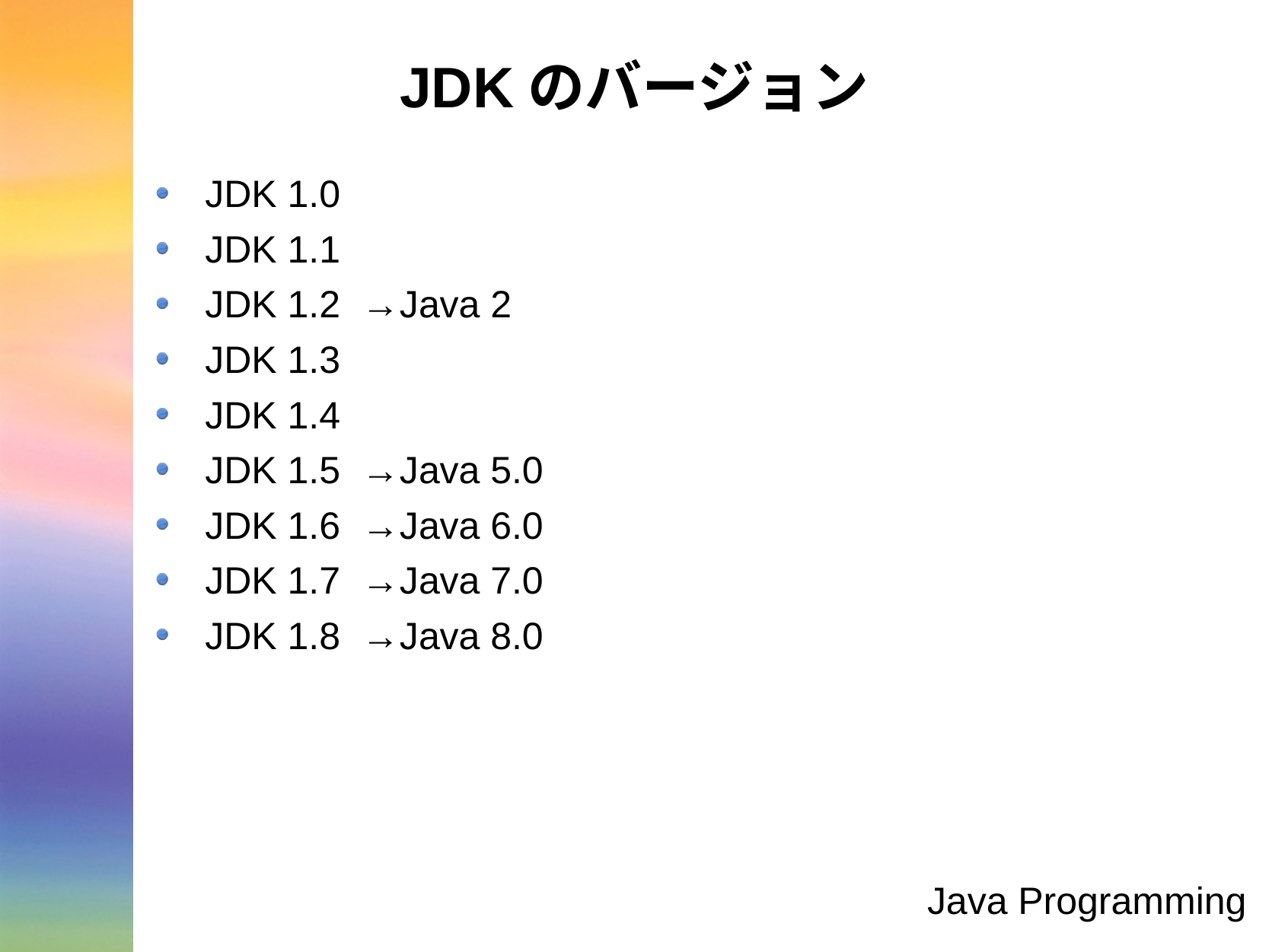

# JDKのバージョン
JDK 1.0
JDK 1.1
JDK 1.2  →Java 2
JDK 1.3
JDK 1.4
JDK 1.5  →Java 5.0
JDK 1.6  →Java 6.0
JDK 1.7  →Java 7.0
JDK 1.8  →Java 8.0